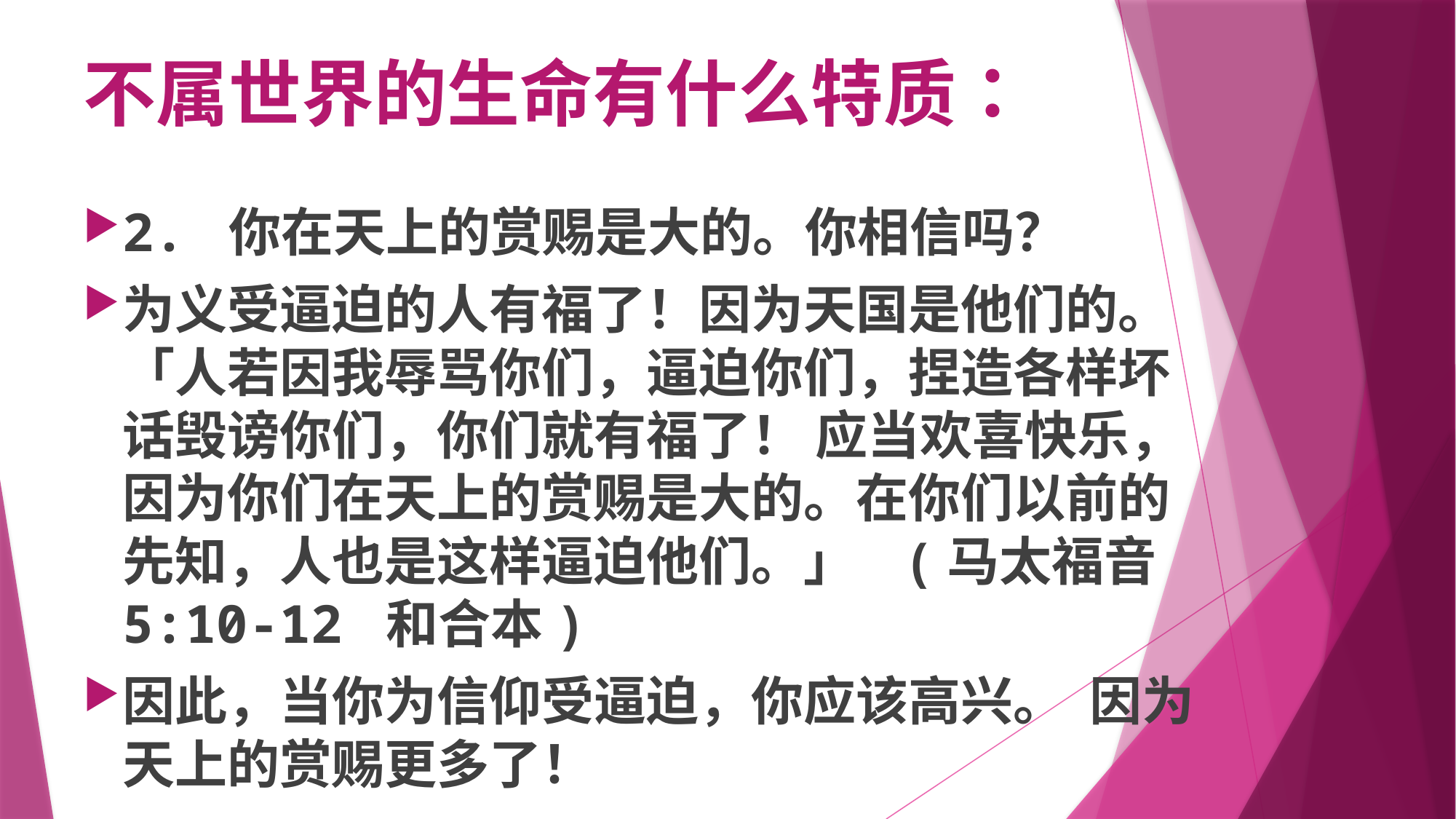

# 不属世界的生命有什么特质：
2. 你在天上的赏赐是大的。你相信吗？
为义受逼迫的人有福了！因为天国是他们的。「人若因我辱骂你们，逼迫你们，捏造各样坏话毁谤你们，你们就有福了！ 应当欢喜快乐，因为你们在天上的赏赐是大的。在你们以前的先知，人也是这样逼迫他们。」   (马太福音 5:10-12 和合本)
因此，当你为信仰受逼迫，你应该高兴。  因为天上的赏赐更多了！